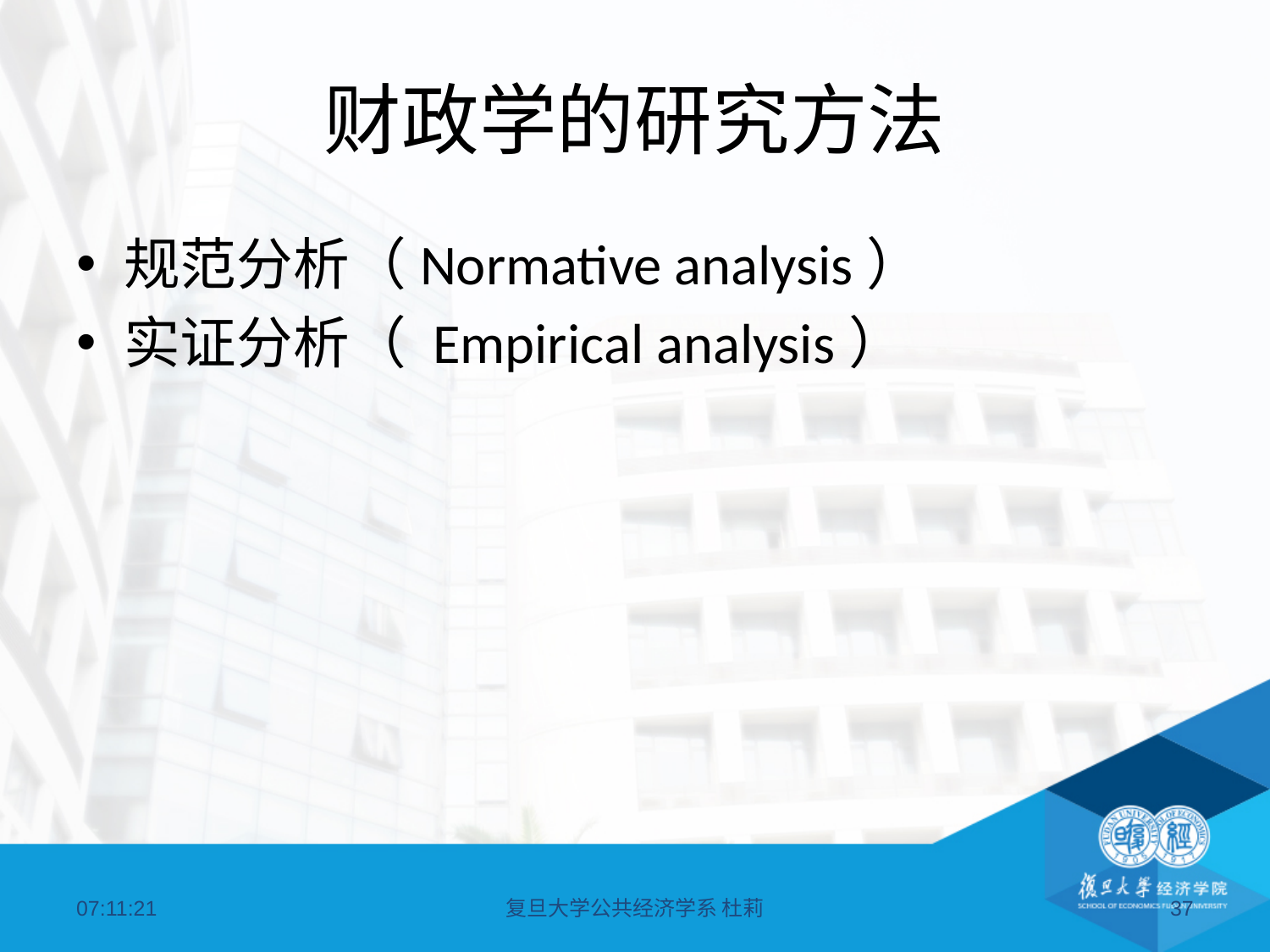

# 财政学的研究方法
规范分析（Normative analysis）
实证分析（ Empirical analysis）

07:11:21
复旦大学公共经济学系 杜莉
37